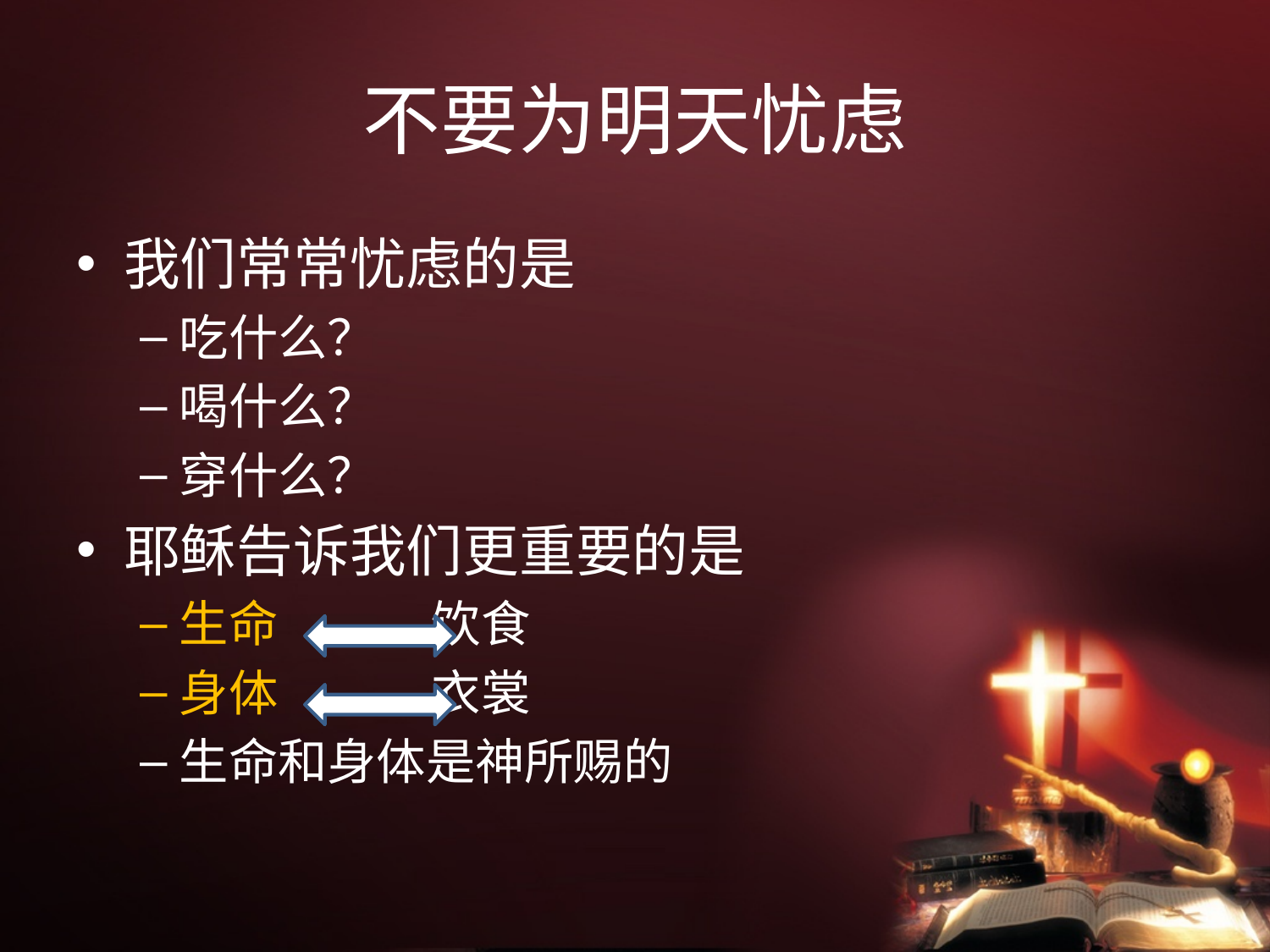

# 不要为明天忧虑
我们常常忧虑的是
吃什么？
喝什么？
穿什么？
耶稣告诉我们更重要的是
生命              饮食
身体              衣裳
生命和身体是神所赐的